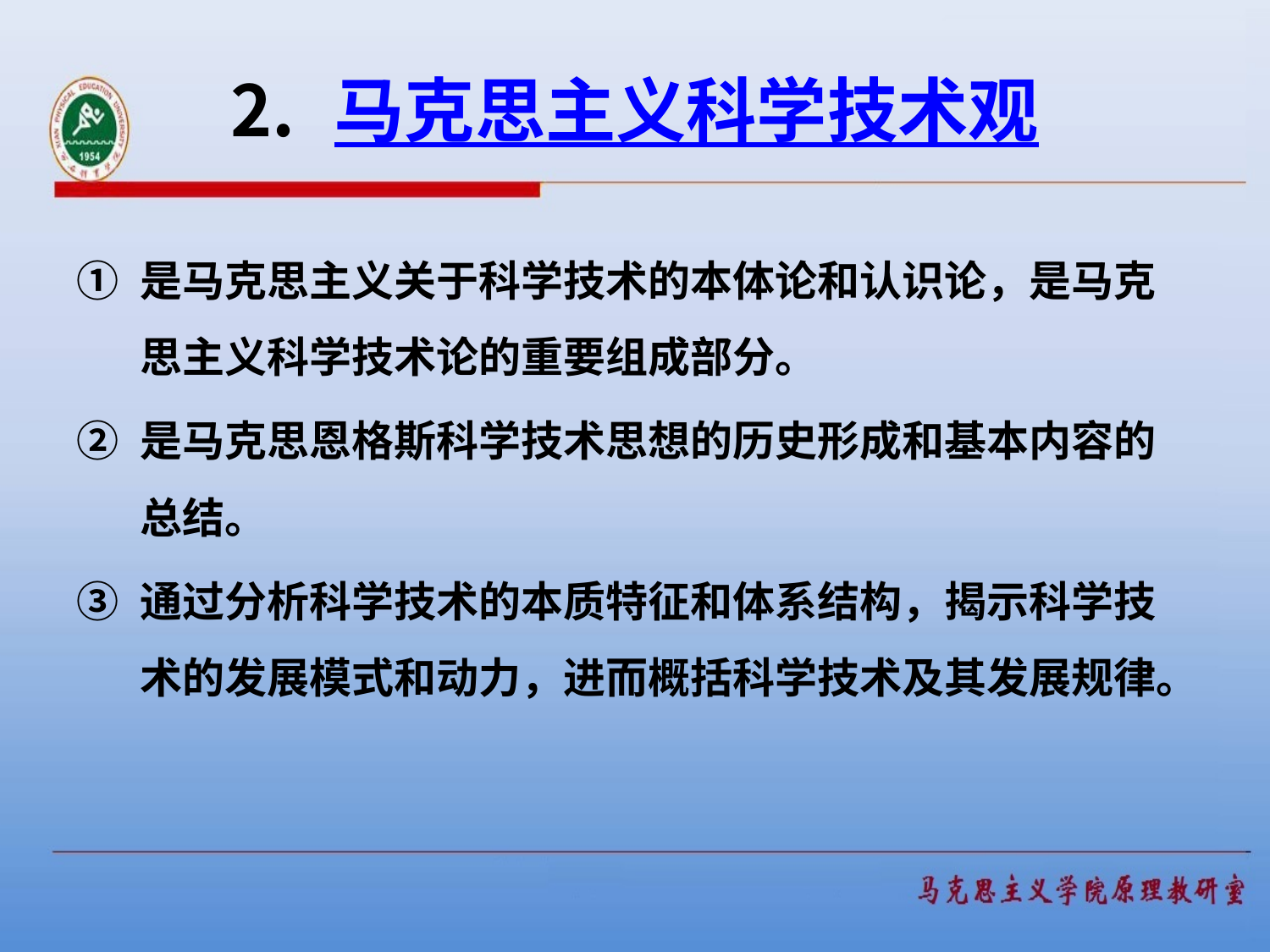

# 马克思主义科学技术观
是马克思主义关于科学技术的本体论和认识论，是马克思主义科学技术论的重要组成部分。
是马克思恩格斯科学技术思想的历史形成和基本内容的总结。
通过分析科学技术的本质特征和体系结构，揭示科学技术的发展模式和动力，进而概括科学技术及其发展规律。